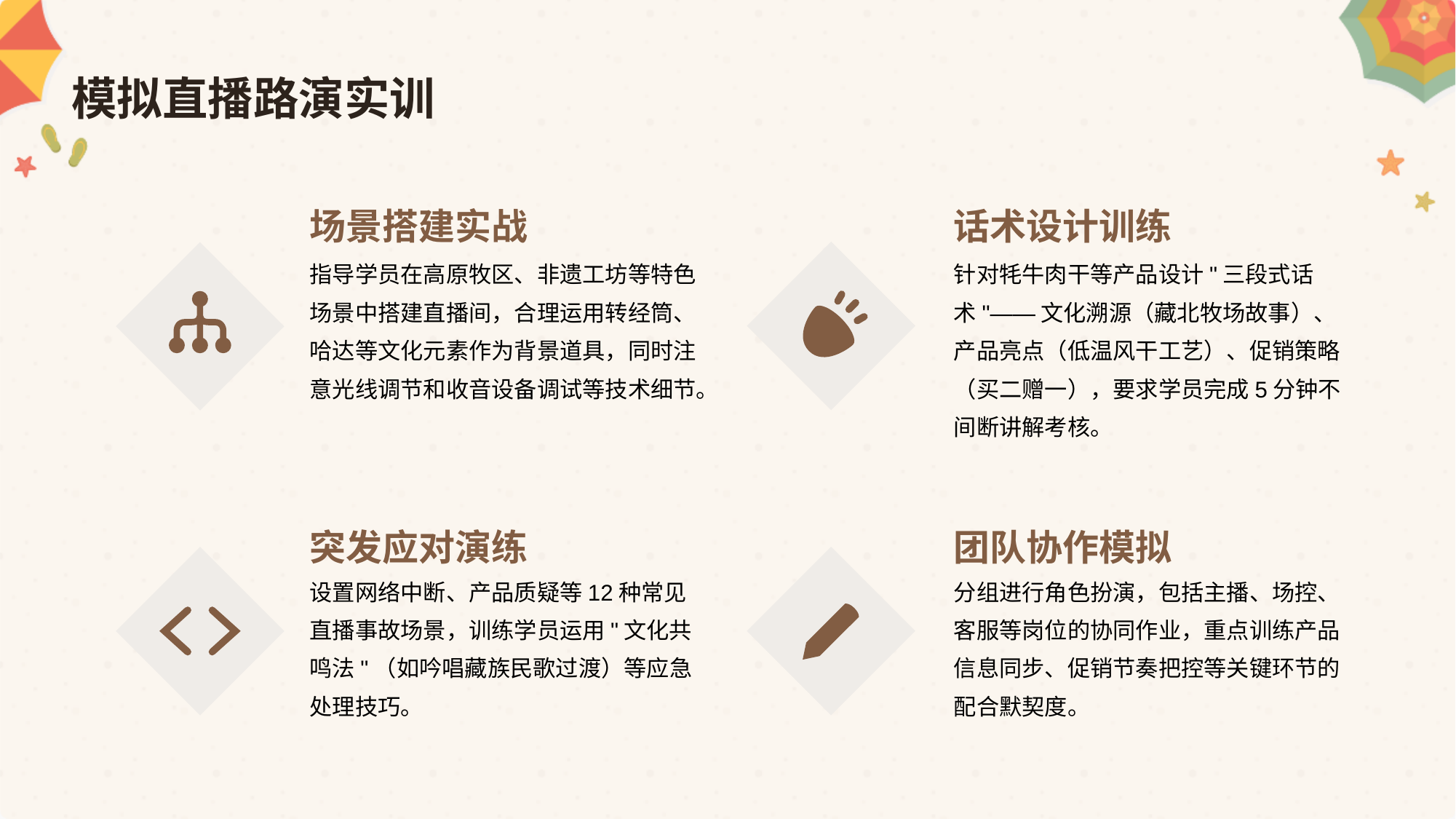

模拟直播路演实训
场景搭建实战
话术设计训练
指导学员在高原牧区、非遗工坊等特色场景中搭建直播间，合理运用转经筒、哈达等文化元素作为背景道具，同时注意光线调节和收音设备调试等技术细节。
针对牦牛肉干等产品设计"三段式话术"——文化溯源（藏北牧场故事）、产品亮点（低温风干工艺）、促销策略（买二赠一），要求学员完成5分钟不间断讲解考核。

突发应对演练
团队协作模拟
设置网络中断、产品质疑等12种常见直播事故场景，训练学员运用"文化共鸣法"（如吟唱藏族民歌过渡）等应急处理技巧。
分组进行角色扮演，包括主播、场控、客服等岗位的协同作业，重点训练产品信息同步、促销节奏把控等关键环节的配合默契度。